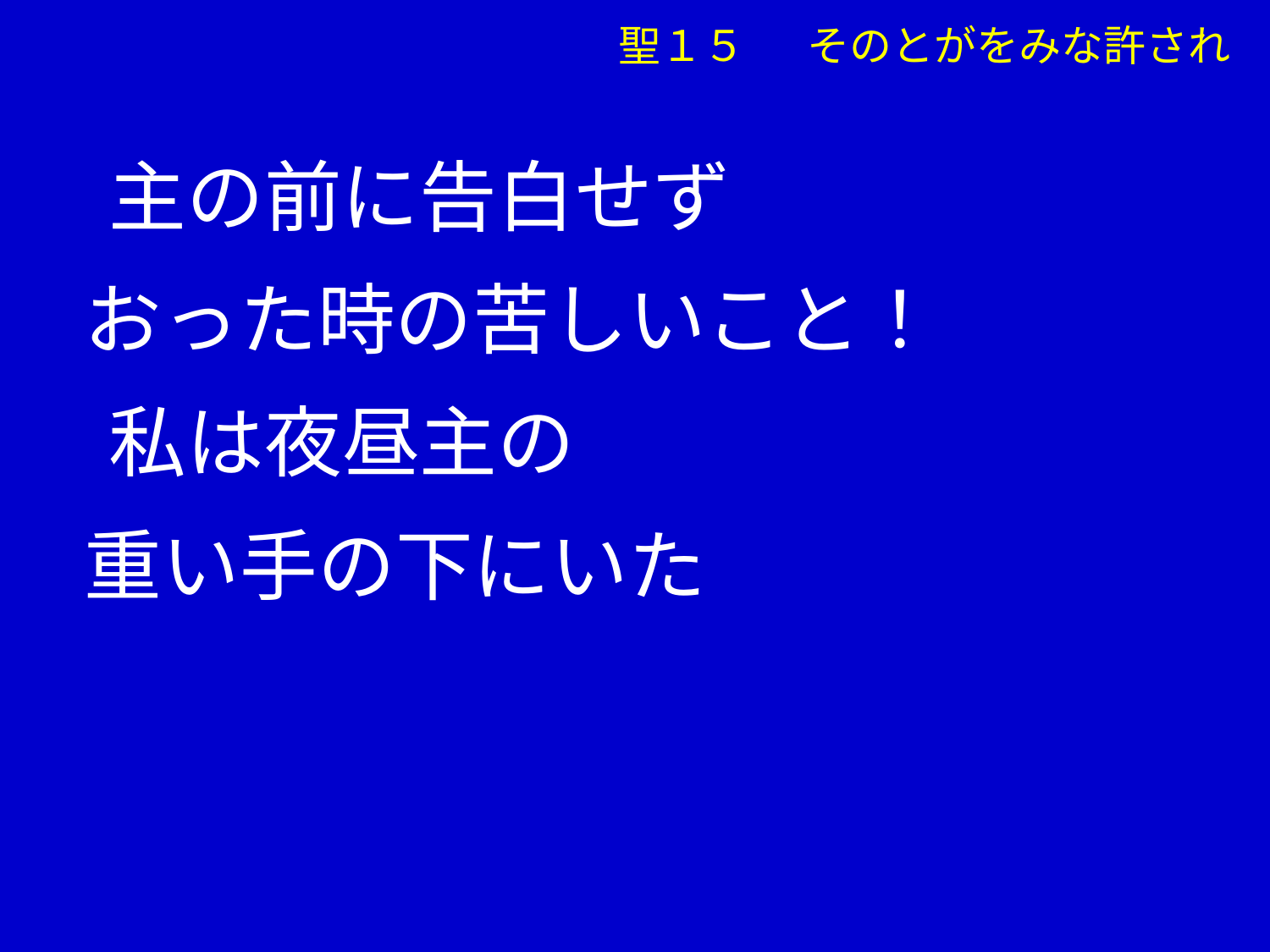

聖１５　  そのとがをみな許され
　 主の前に告白せず
   おった時の苦しいこと！
　 私は夜昼主の
   重い手の下にいた